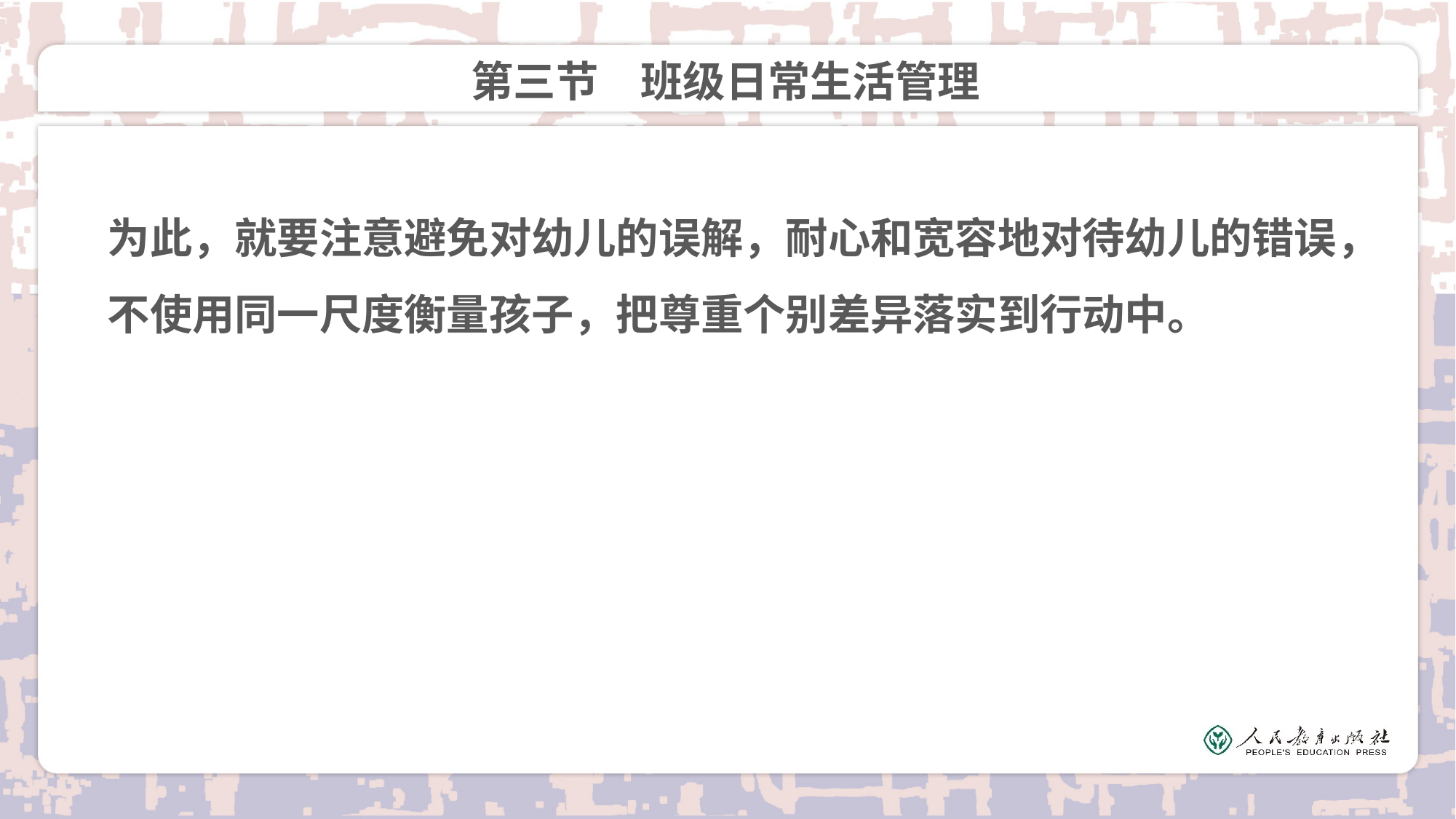

# 第三节　班级日常生活管理
为此，就要注意避免对幼儿的误解，耐心和宽容地对待幼儿的错误，不使用同一尺度衡量孩子，把尊重个别差异落实到行动中。